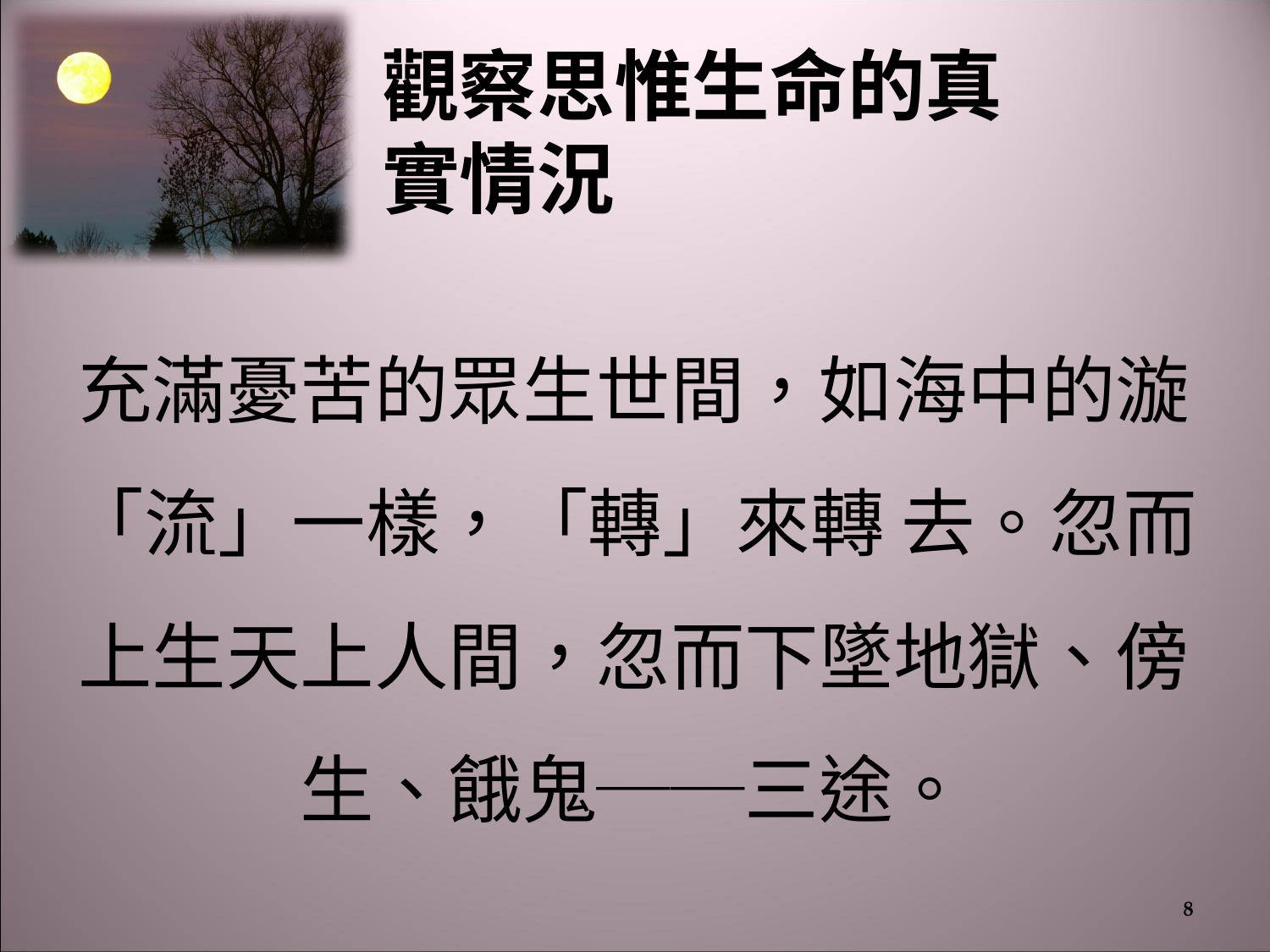

# 觀察思惟生命的真實情況
充滿憂苦的眾生世間，如海中的漩「流」一樣，「轉」來轉 去。忽而上生天上人間，忽而下墜地獄、傍生、餓鬼──三途。

8